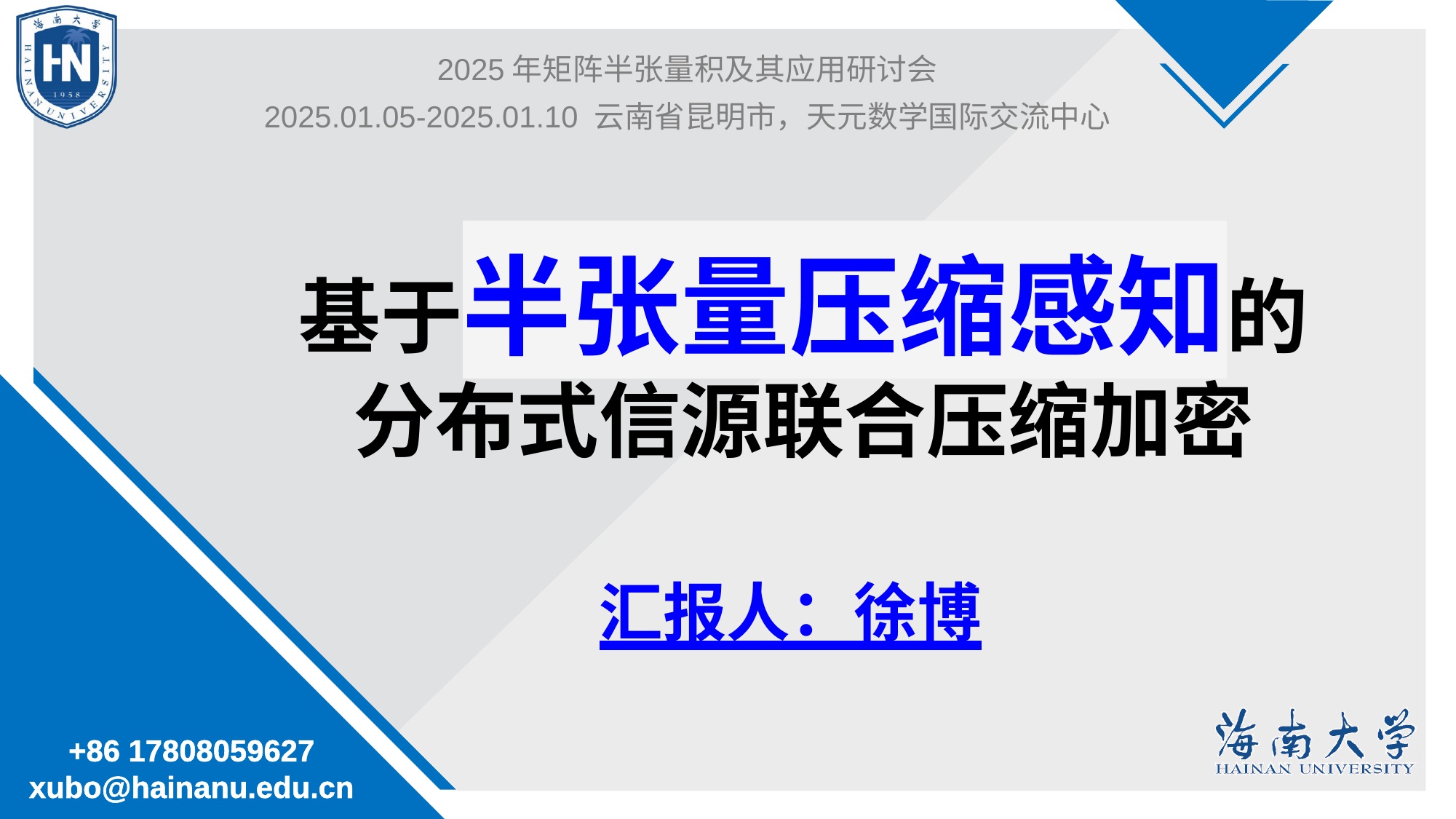

2025年矩阵半张量积及其应用研讨会
2025.01.05-2025.01.10 云南省昆明市，天元数学国际交流中心
基于半张量压缩感知的
分布式信源联合压缩加密
汇报人：徐博
+86 17808059627
xubo@hainanu.edu.cn
2025/1/8